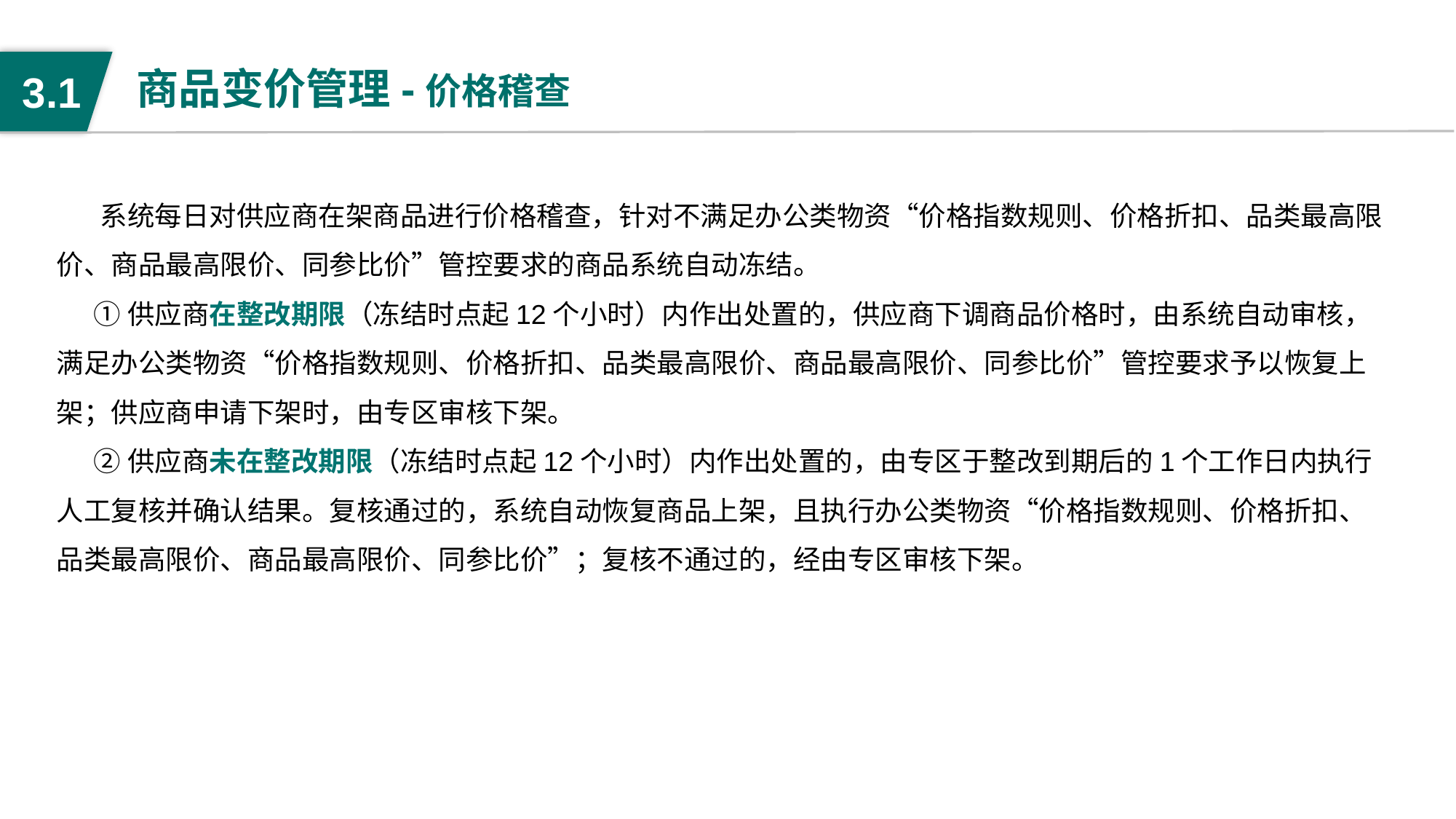

商品变价管理-价格稽查
3.1
      系统每日对供应商在架商品进行价格稽查，针对不满足办公类物资“价格指数规则、价格折扣、品类最高限价、商品最高限价、同参比价”管控要求的商品系统自动冻结。
      ①供应商在整改期限（冻结时点起12个小时）内作出处置的，供应商下调商品价格时，由系统自动审核，满足办公类物资“价格指数规则、价格折扣、品类最高限价、商品最高限价、同参比价”管控要求予以恢复上架；供应商申请下架时，由专区审核下架。
      ②供应商未在整改期限（冻结时点起12个小时）内作出处置的，由专区于整改到期后的1个工作日内执行人工复核并确认结果。复核通过的，系统自动恢复商品上架，且执行办公类物资“价格指数规则、价格折扣、品类最高限价、商品最高限价、同参比价”；复核不通过的，经由专区审核下架。